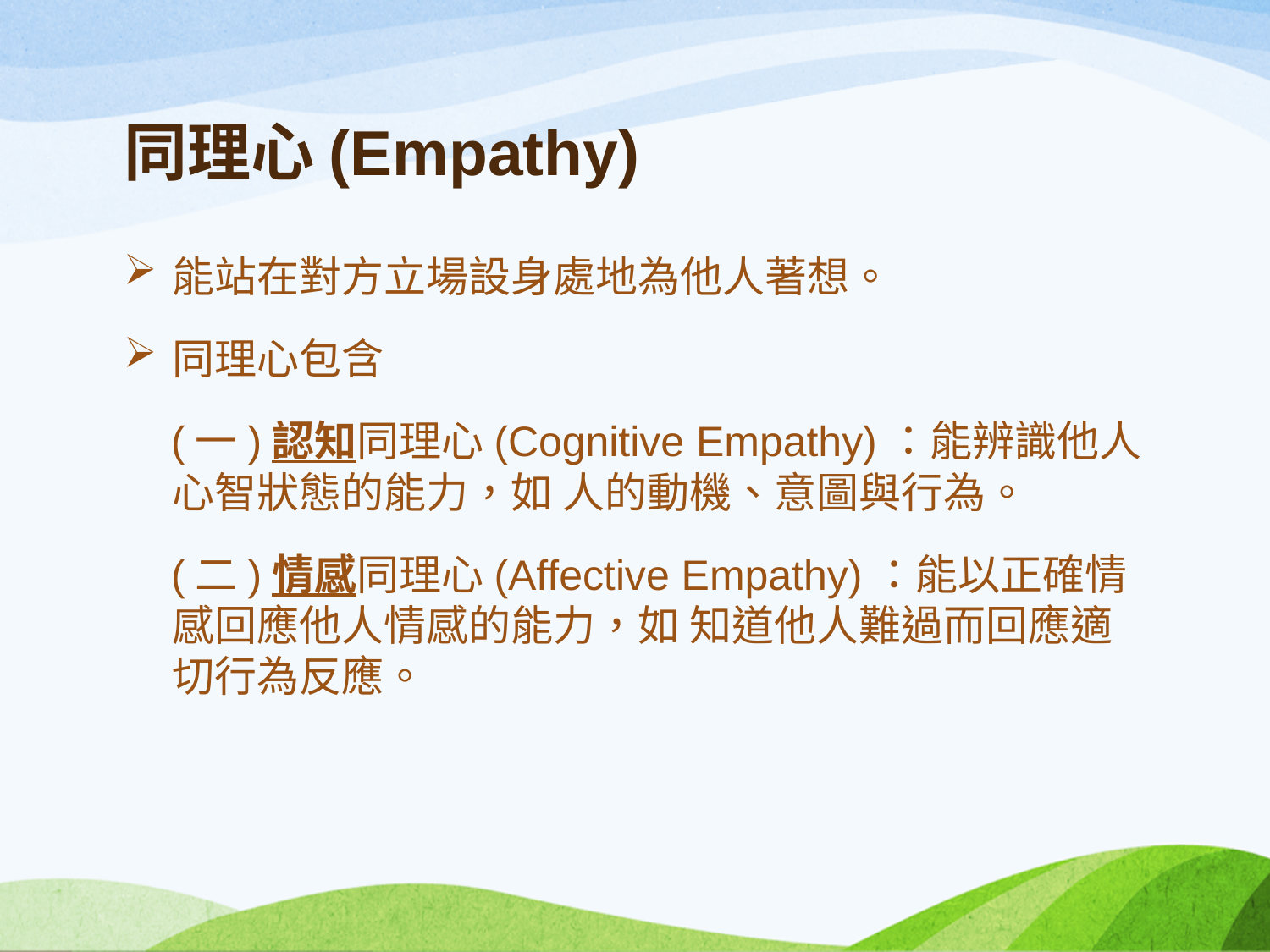

# 同理心(Empathy)
能站在對方立場設身處地為他人著想。
同理心包含
    (一)認知同理心(Cognitive Empathy)：能辨識他人心智狀態的能力，如 人的動機、意圖與行為。
    (二)情感同理心(Affective Empathy)：能以正確情感回應他人情感的能力，如 知道他人難過而回應適切行為反應。